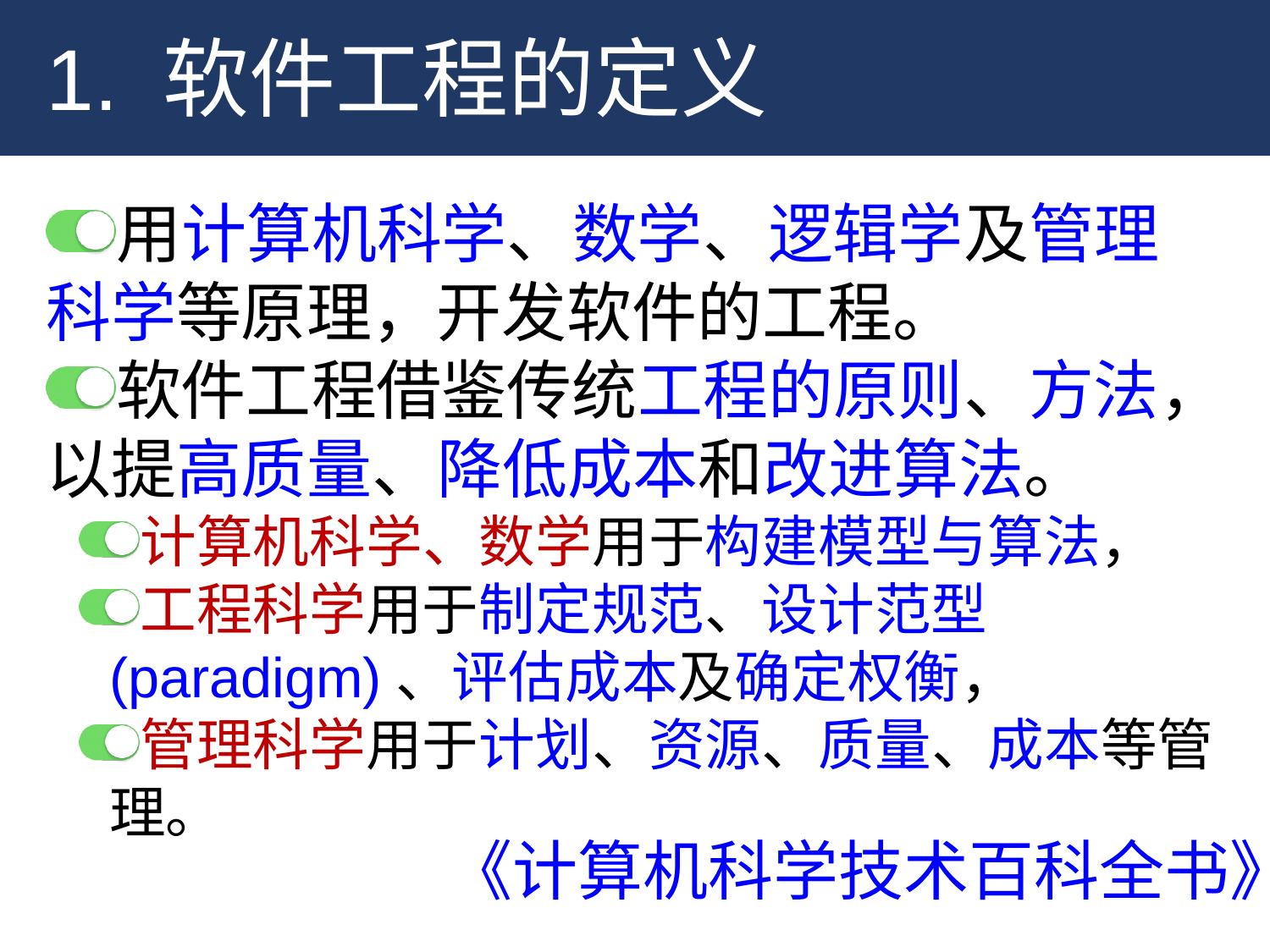

1. 软件工程的定义
用计算机科学、数学、逻辑学及管理科学等原理，开发软件的工程。
软件工程借鉴传统工程的原则、方法，以提高质量、降低成本和改进算法。
计算机科学、数学用于构建模型与算法，
工程科学用于制定规范、设计范型(paradigm)、评估成本及确定权衡，
管理科学用于计划、资源、质量、成本等管理。
《计算机科学技术百科全书》